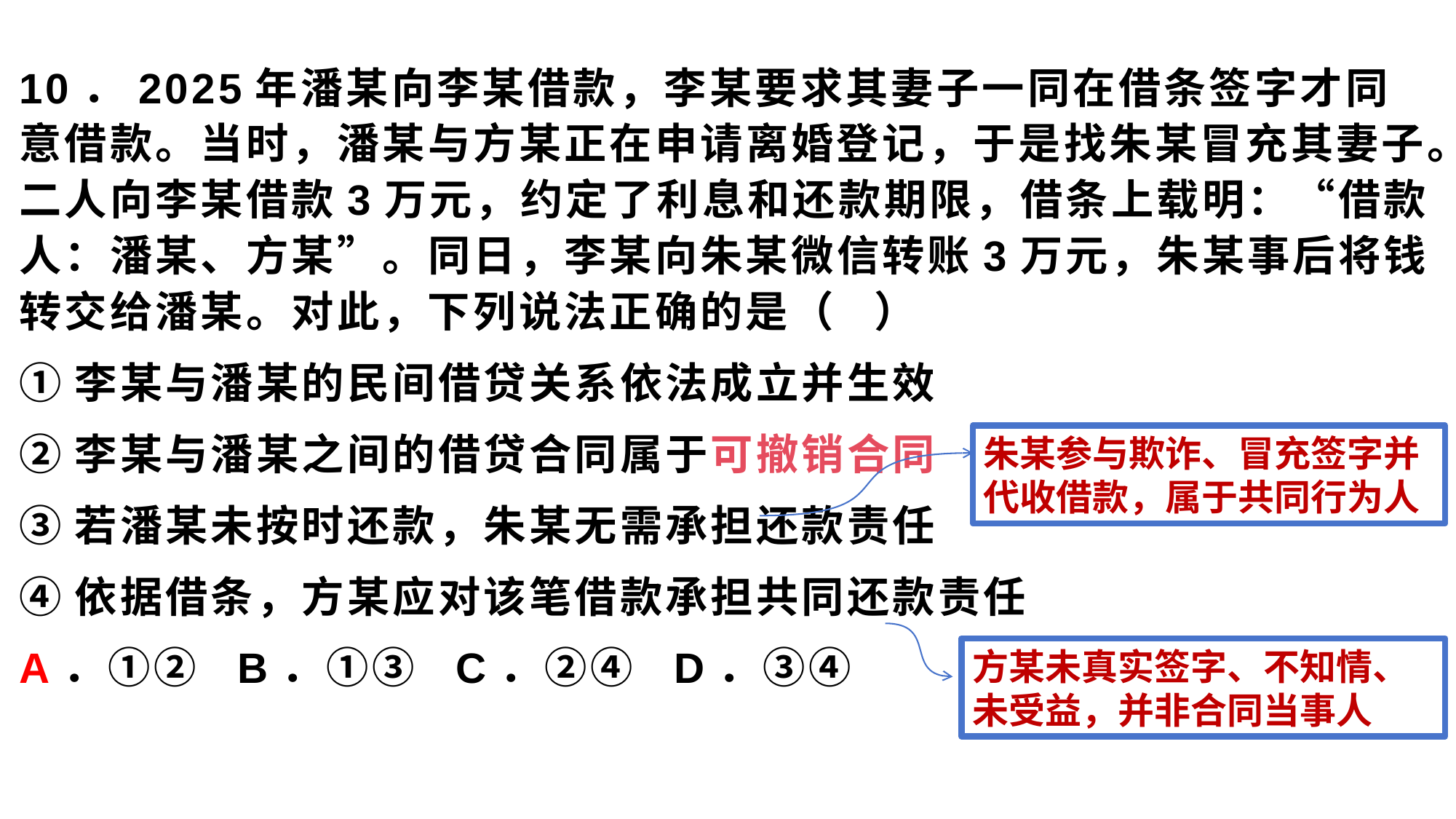

10．2025年潘某向李某借款，李某要求其妻子一同在借条签字才同意借款。当时，潘某与方某正在申请离婚登记，于是找朱某冒充其妻子。二人向李某借款3万元，约定了利息和还款期限，借条上载明：“借款人：潘某、方某”。同日，李某向朱某微信转账3万元，朱某事后将钱转交给潘某。对此，下列说法正确的是（   ）
①李某与潘某的民间借贷关系依法成立并生效
②李某与潘某之间的借贷合同属于可撤销合同
③若潘某未按时还款，朱某无需承担还款责任
④依据借条，方某应对该笔借款承担共同还款责任
A．①②	B．①③	C．②④	D．③④
朱某参与欺诈、冒充签字并代收借款，属于共同行为人
方某未真实签字、不知情、未受益，并非合同当事人